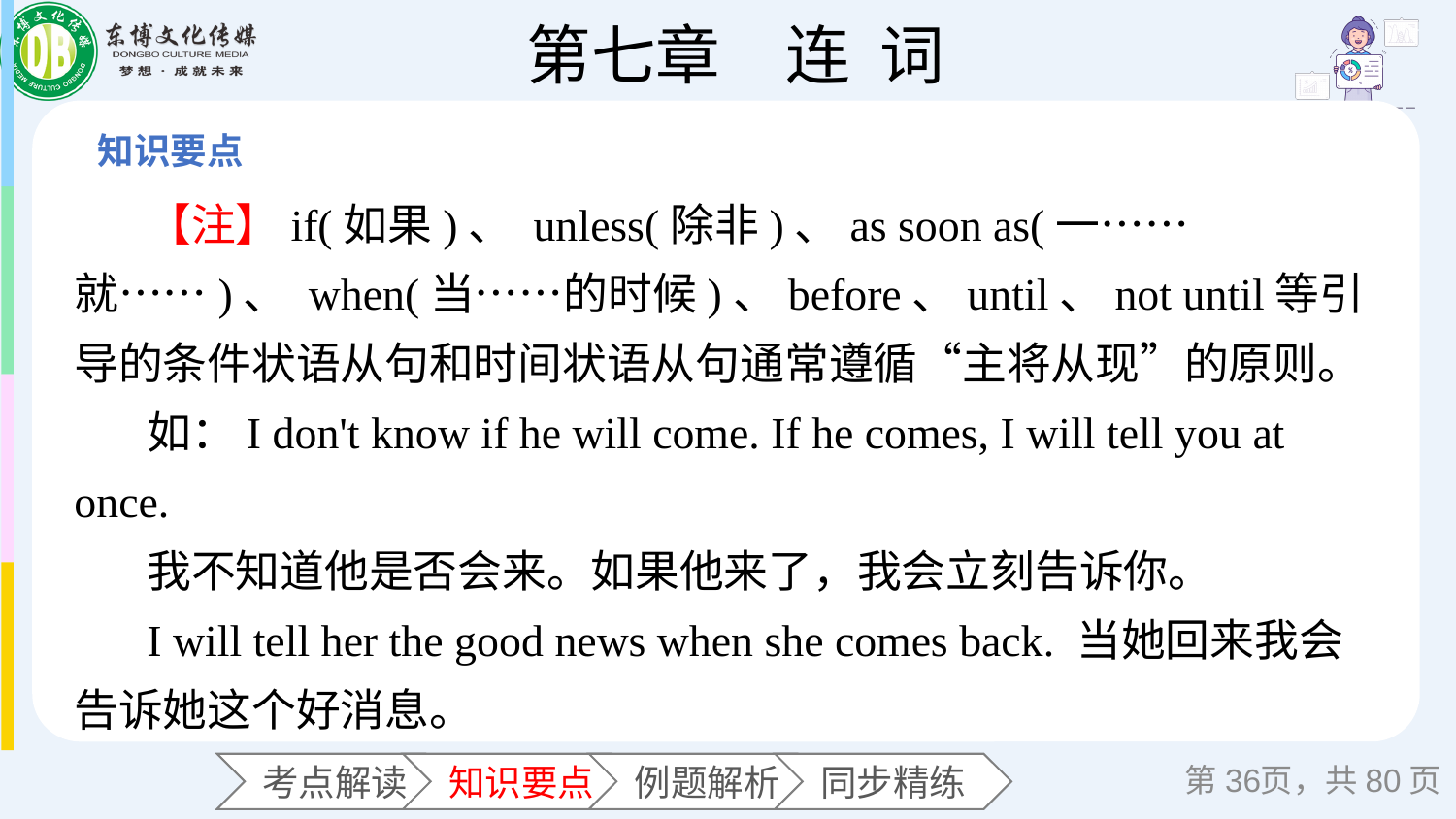

【注】if(如果)、 unless(除非)、as soon as(一……就……)、 when(当……的时候)、before、until、not until等引导的条件状语从句和时间状语从句通常遵循“主将从现”的原则。
如：I don't know if he will come. If he comes, I will tell you at once.
我不知道他是否会来。如果他来了，我会立刻告诉你。
I will tell her the good news when she comes back. 当她回来我会告诉她这个好消息。
第36页，共80页